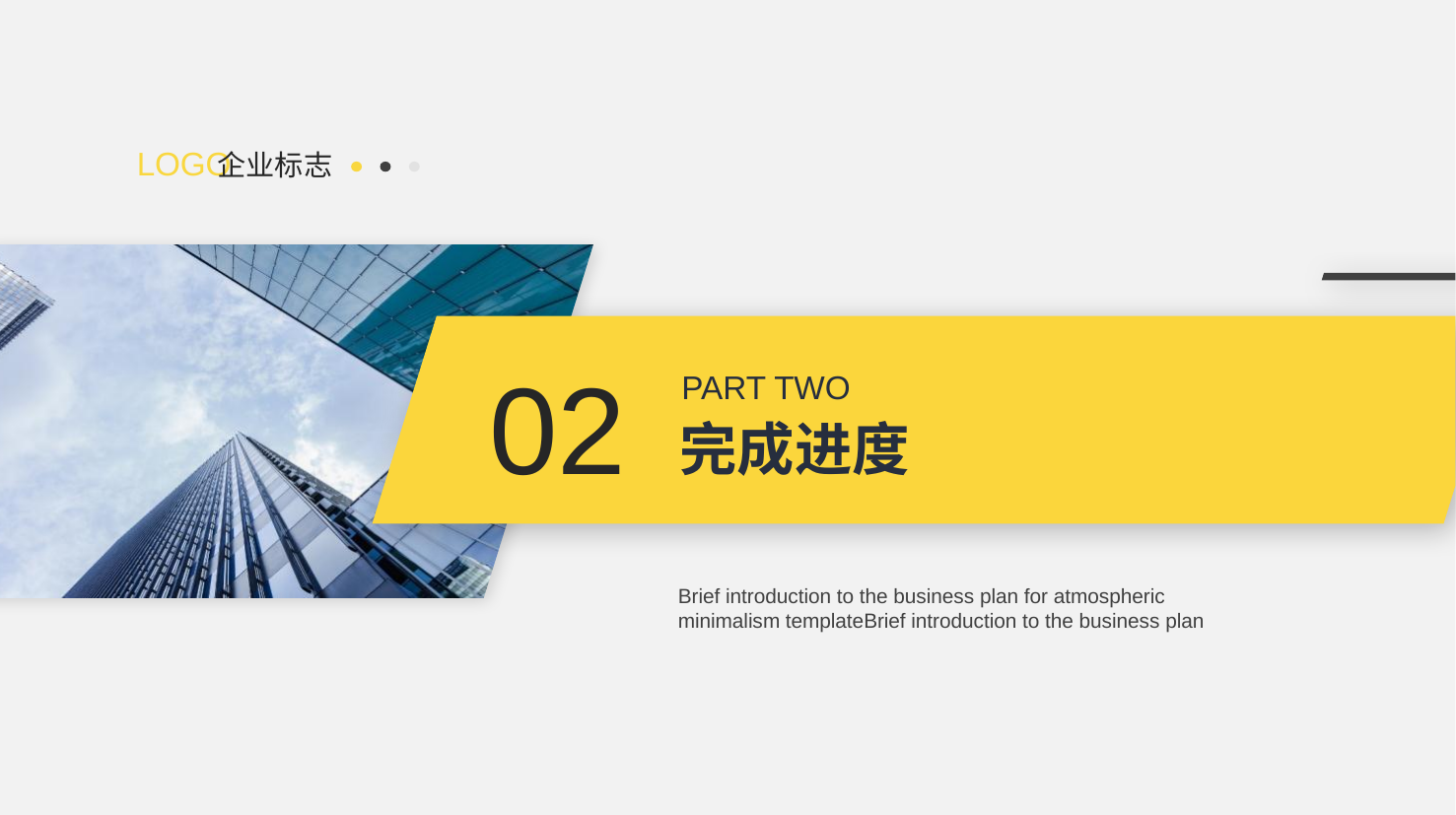

LOGO
企业标志

02
PART TWO
完成进度
Brief introduction to the business plan for atmospheric minimalism templateBrief introduction to the business plan